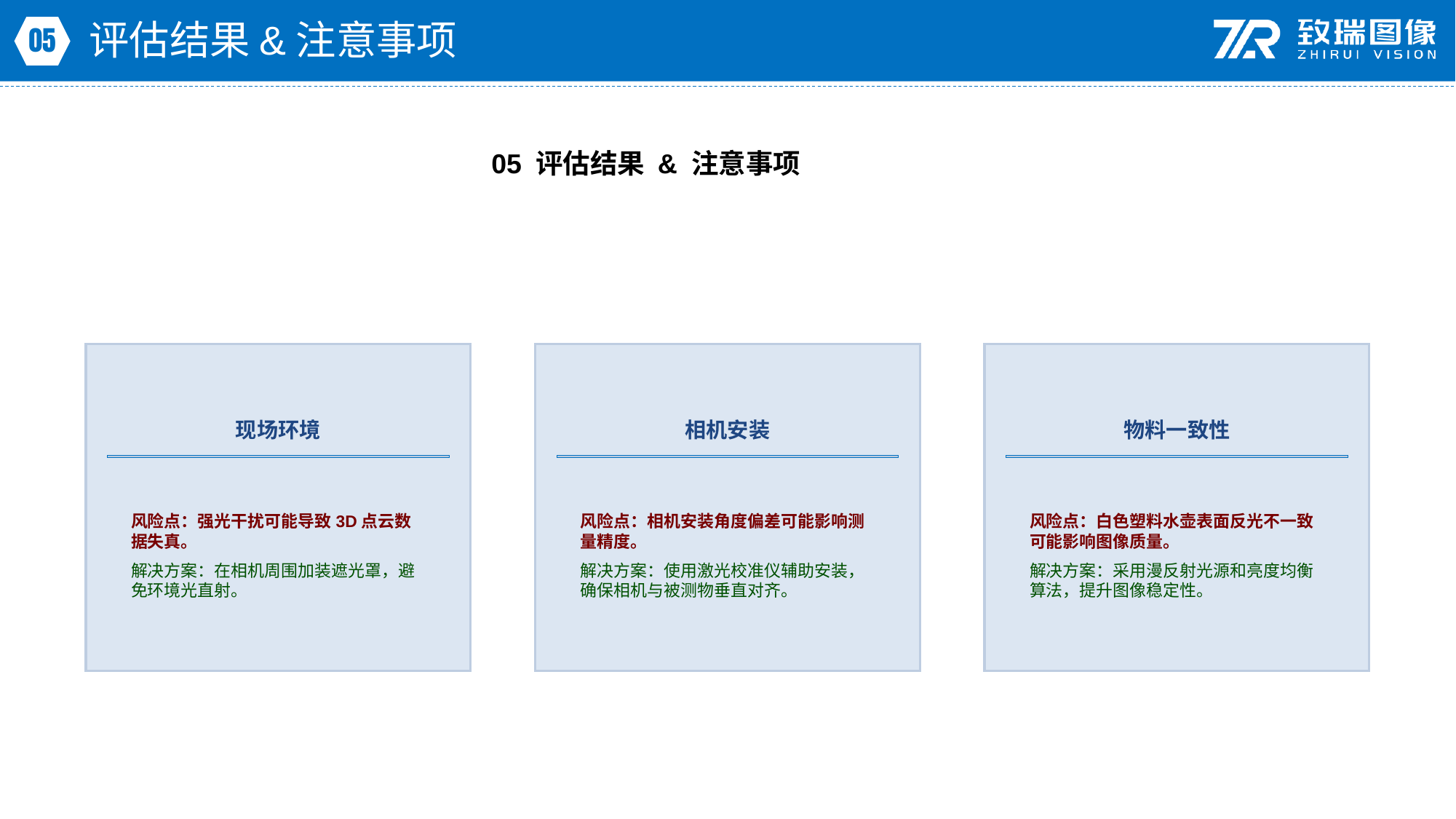

评估结果&注意事项
05

05 评估结果 & 注意事项

现场环境

相机安装

物料一致性

风险点：强光干扰可能导致3D点云数据失真。
解决方案：在相机周围加装遮光罩，避免环境光直射。

风险点：相机安装角度偏差可能影响测量精度。
解决方案：使用激光校准仪辅助安装，确保相机与被测物垂直对齐。

风险点：白色塑料水壶表面反光不一致可能影响图像质量。
解决方案：采用漫反射光源和亮度均衡算法，提升图像稳定性。